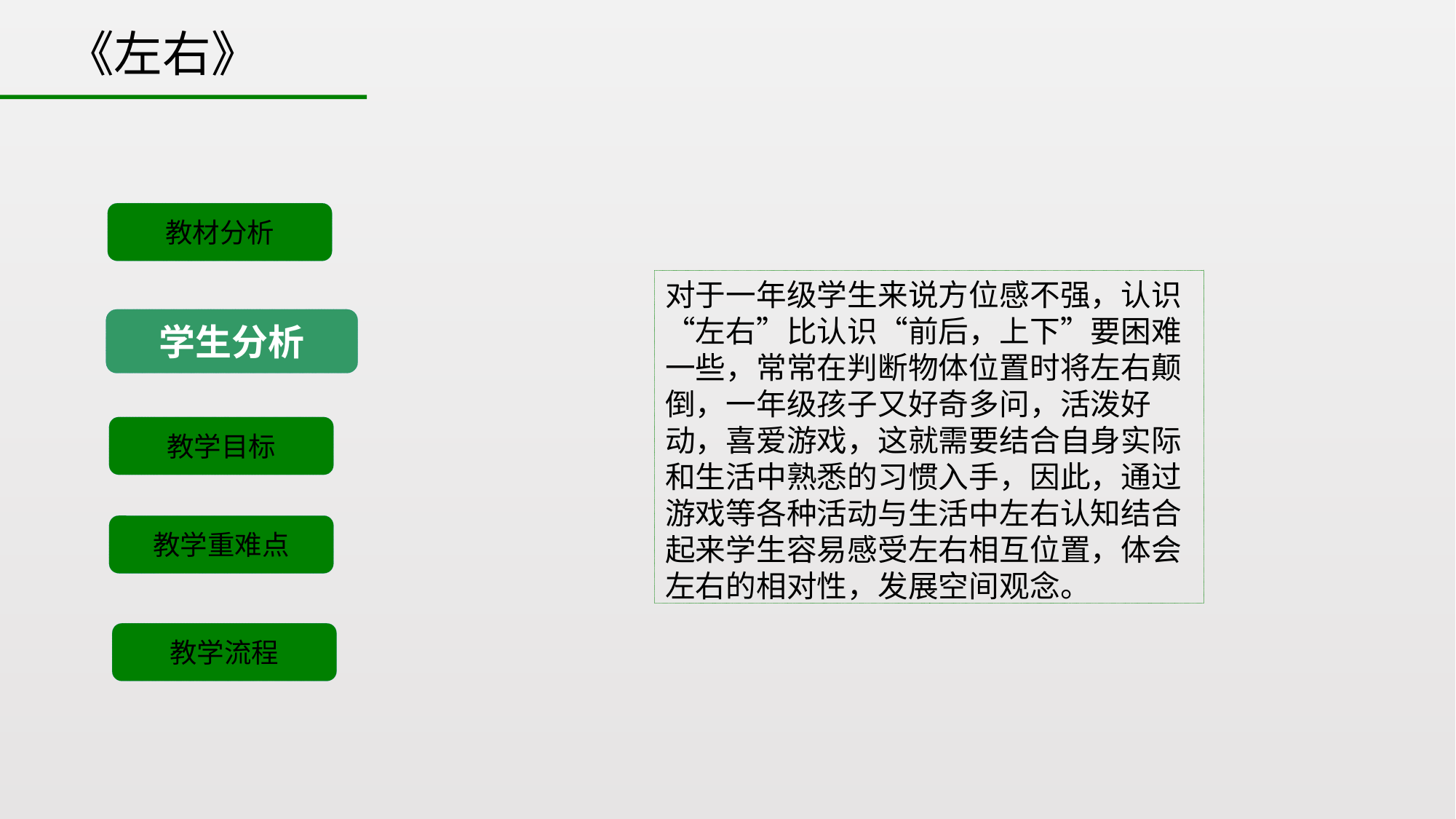

《左右》

教材分析
对于一年级学生来说方位感不强，认识“左右”比认识“前后，上下”要困难一些，常常在判断物体位置时将左右颠倒，一年级孩子又好奇多问，活泼好动，喜爱游戏，这就需要结合自身实际和生活中熟悉的习惯入手，因此，通过游戏等各种活动与生活中左右认知结合起来学生容易感受左右相互位置，体会左右的相对性，发展空间观念。
学生分析
教学目标
教学重难点
教学流程